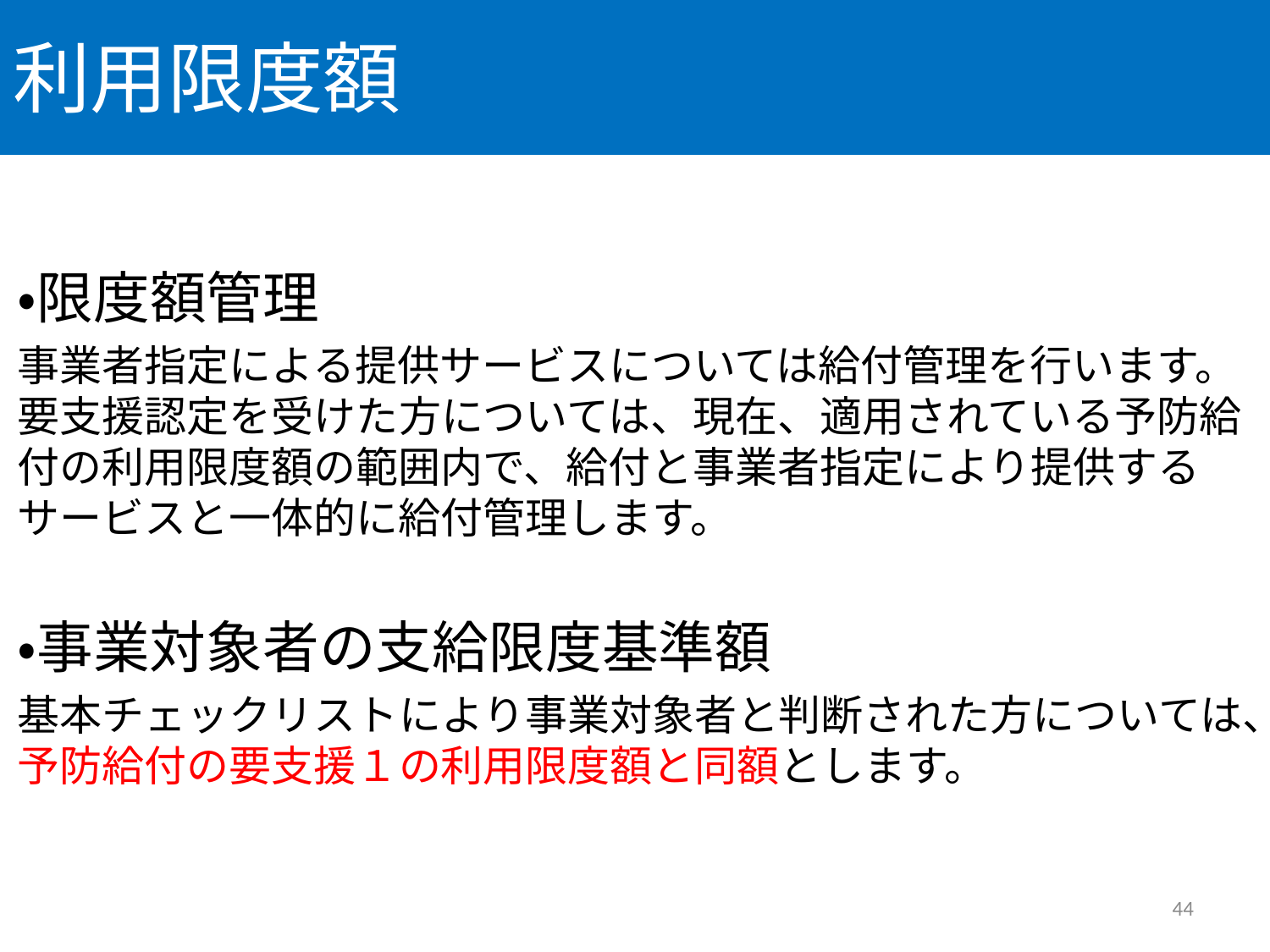

# 利用限度額
・限度額管理
事業者指定による提供サービスについては給付管理を行います。要支援認定を受けた方については、現在、適用されている予防給付の利用限度額の範囲内で、給付と事業者指定により提供するサービスと一体的に給付管理します。

・事業対象者の支給限度基準額
基本チェックリストにより事業対象者と判断された方については、予防給付の要支援１の利用限度額と同額とします。
44